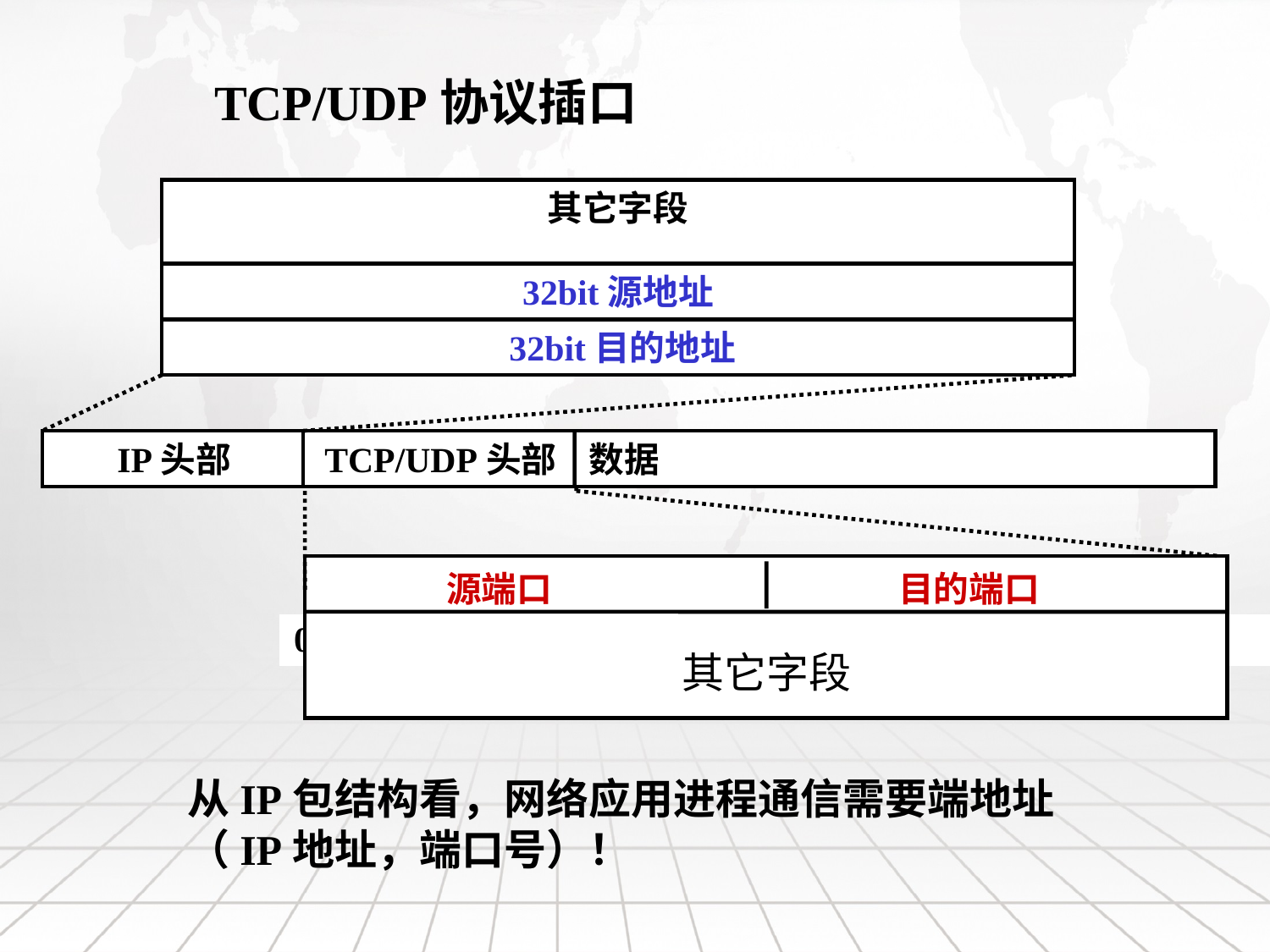

TCP/UDP协议插口
其它字段
32bit源地址
 32bit目的地址

       IP头部
 TCP/UDP头部    数据

               源端口                                           目的端口

0                4            10              16                                               31

其它字段
从IP包结构看，网络应用进程通信需要端地址（IP地址，端口号）！